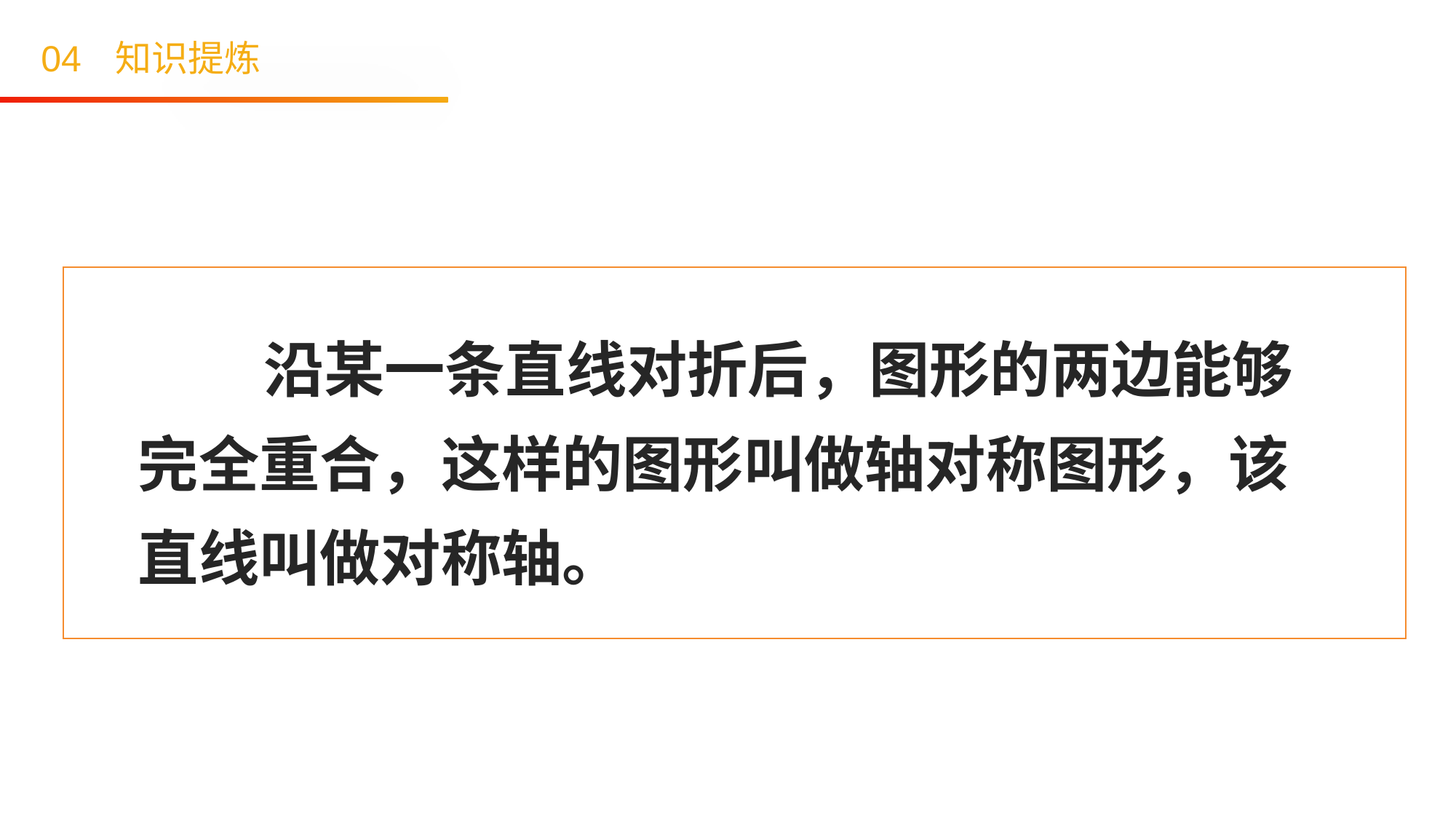

04
知识提炼

        沿某一条直线对折后，图形的两边能够完全重合，这样的图形叫做轴对称图形，该直线叫做对称轴。